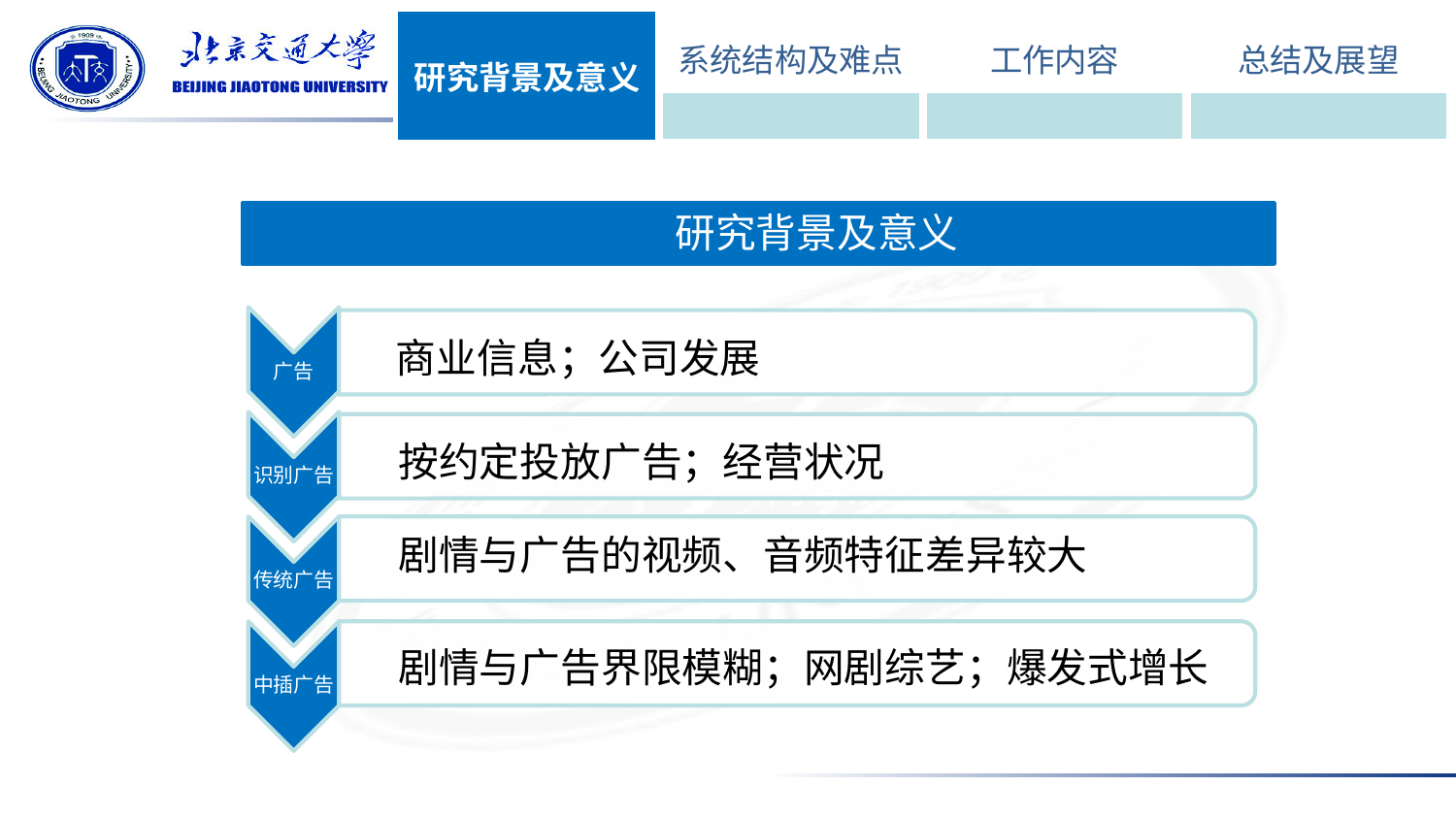

| 研究背景及意义 | 系统结构及难点 | 工作内容 | 总结及展望 |
| --- | --- | --- | --- |
|  |  |  |  |
  研究背景及意义

广告
识别广告

传统广告
中插广告
商业信息；公司发展
按约定投放广告；经营状况
内容及方案
剧情与广告的视频、音频特征差异较大
剧情与广告界限模糊；网剧综艺；爆发式增长